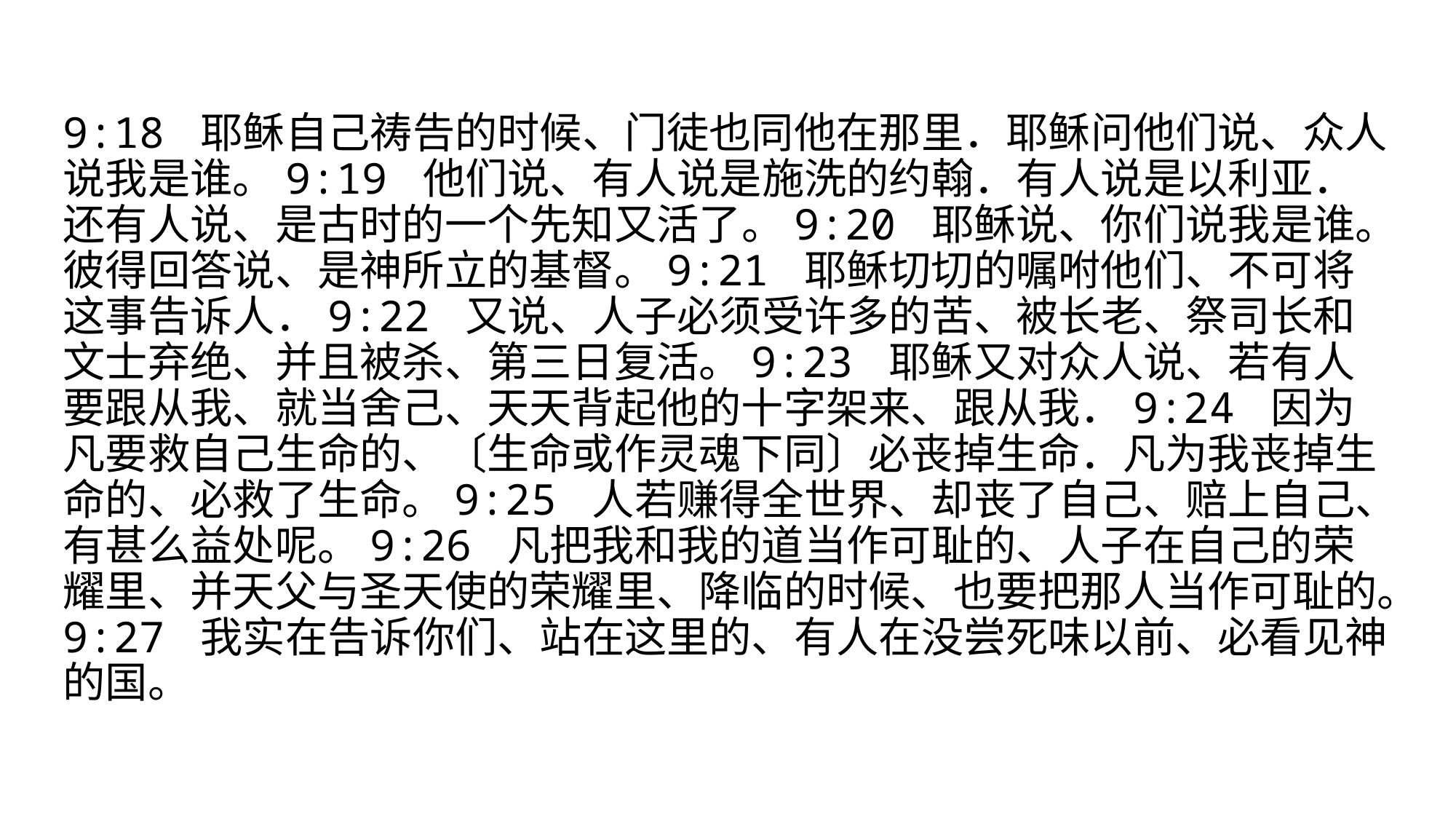

#
9:18 耶稣自己祷告的时候、门徒也同他在那里．耶稣问他们说、众人说我是谁。9:19 他们说、有人说是施洗的约翰．有人说是以利亚．还有人说、是古时的一个先知又活了。9:20 耶稣说、你们说我是谁。彼得回答说、是神所立的基督。9:21 耶稣切切的嘱咐他们、不可将这事告诉人．9:22 又说、人子必须受许多的苦、被长老、祭司长和文士弃绝、并且被杀、第三日复活。9:23 耶稣又对众人说、若有人要跟从我、就当舍己、天天背起他的十字架来、跟从我．9:24 因为凡要救自己生命的、〔生命或作灵魂下同〕必丧掉生命．凡为我丧掉生命的、必救了生命。9:25 人若赚得全世界、却丧了自己、赔上自己、有甚么益处呢。9:26 凡把我和我的道当作可耻的、人子在自己的荣耀里、并天父与圣天使的荣耀里、降临的时候、也要把那人当作可耻的。9:27 我实在告诉你们、站在这里的、有人在没尝死味以前、必看见神的国。